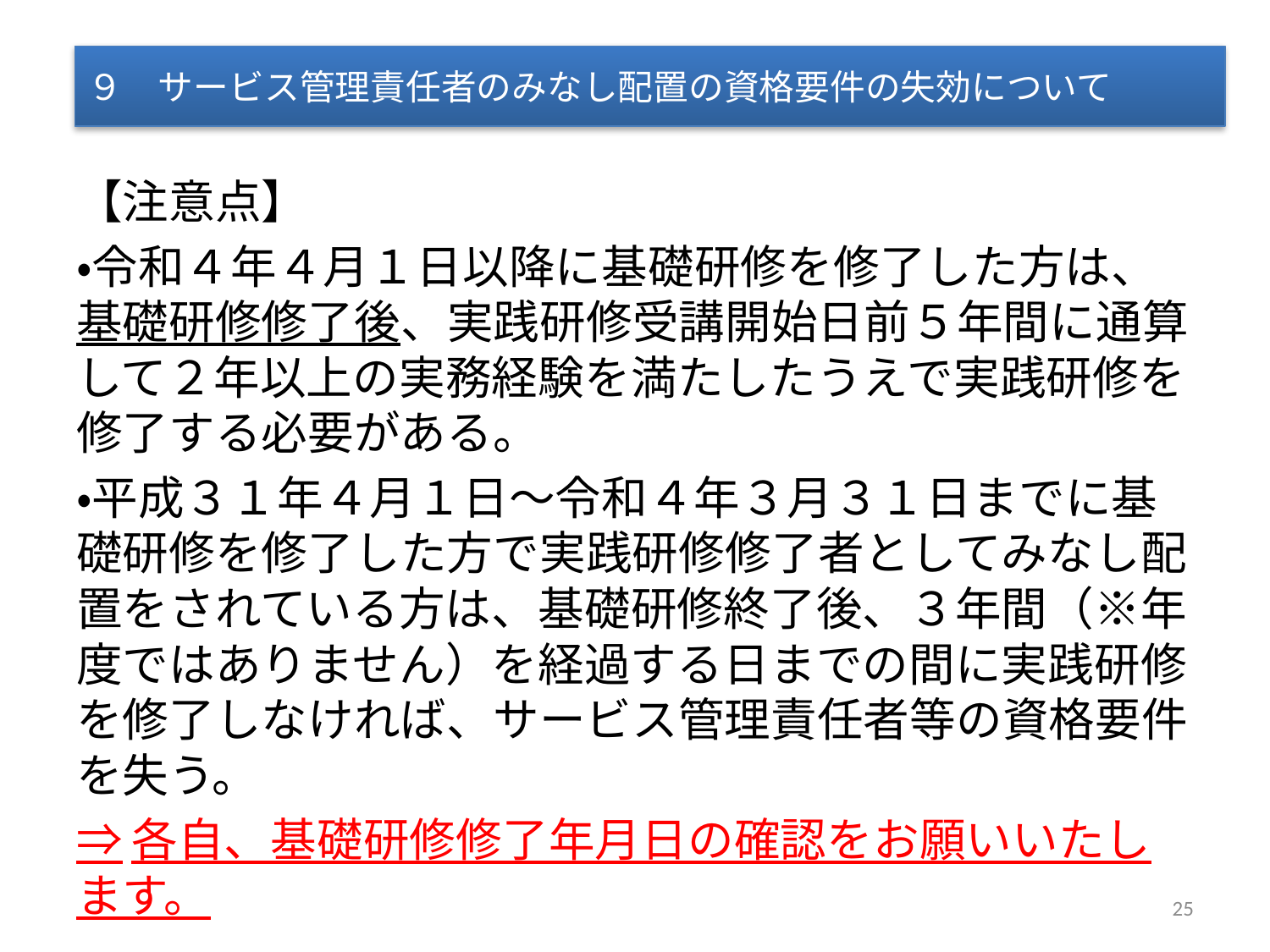

９　サービス管理責任者のみなし配置の資格要件の失効について
【注意点】
・令和４年４月１日以降に基礎研修を修了した方は、基礎研修修了後、実践研修受講開始日前５年間に通算して２年以上の実務経験を満たしたうえで実践研修を修了する必要がある。
・平成３１年４月１日～令和４年３月３１日までに基礎研修を修了した方で実践研修修了者としてみなし配置をされている方は、基礎研修終了後、３年間（※年度ではありません）を経過する日までの間に実践研修を修了しなければ、サービス管理責任者等の資格要件を失う。
⇒各自、基礎研修修了年月日の確認をお願いいたします。
25